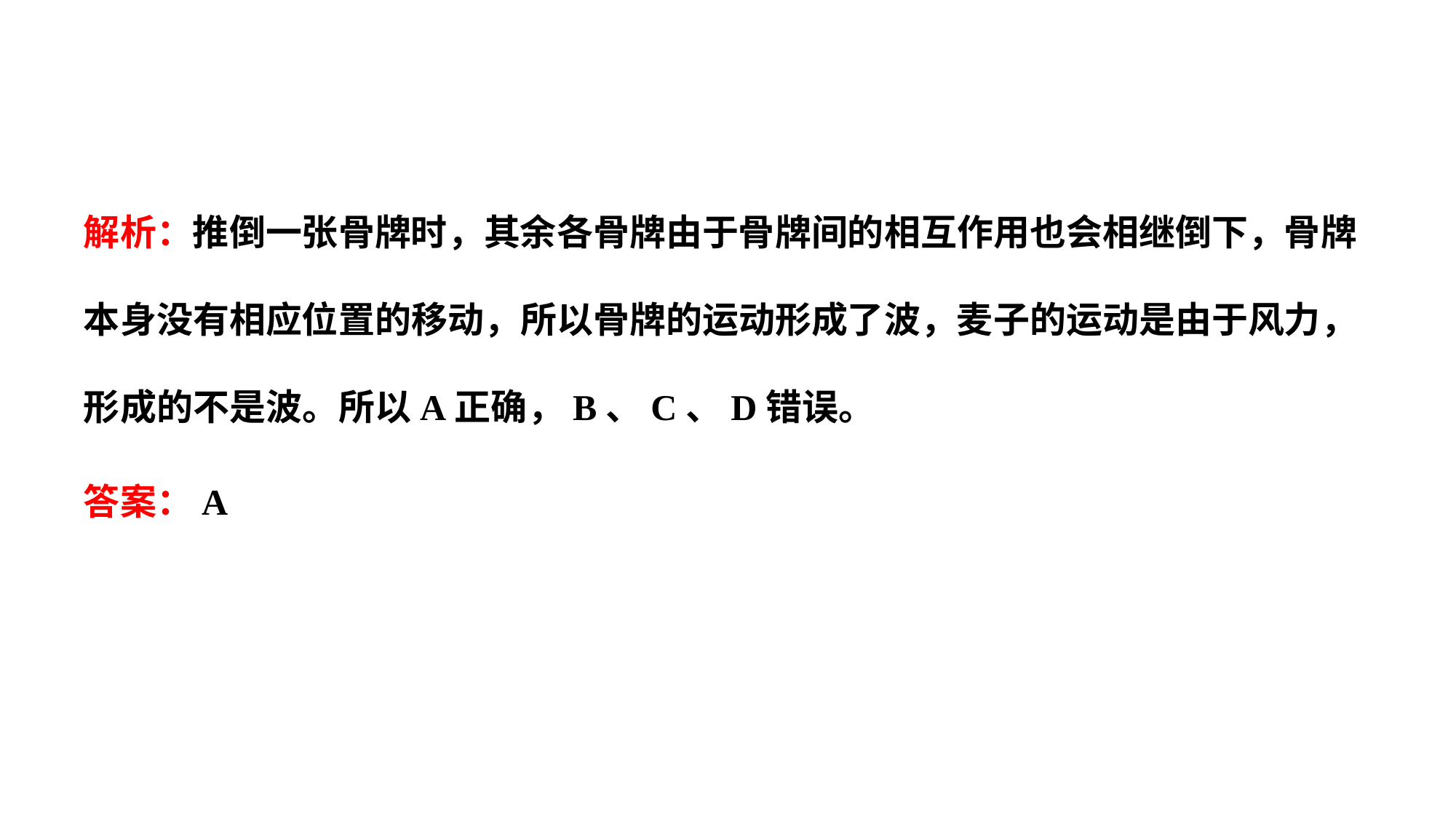

解析：推倒一张骨牌时，其余各骨牌由于骨牌间的相互作用也会相继倒下，骨牌本身没有相应位置的移动，所以骨牌的运动形成了波，麦子的运动是由于风力，形成的不是波。所以A正确，B、C、D错误。
答案：A